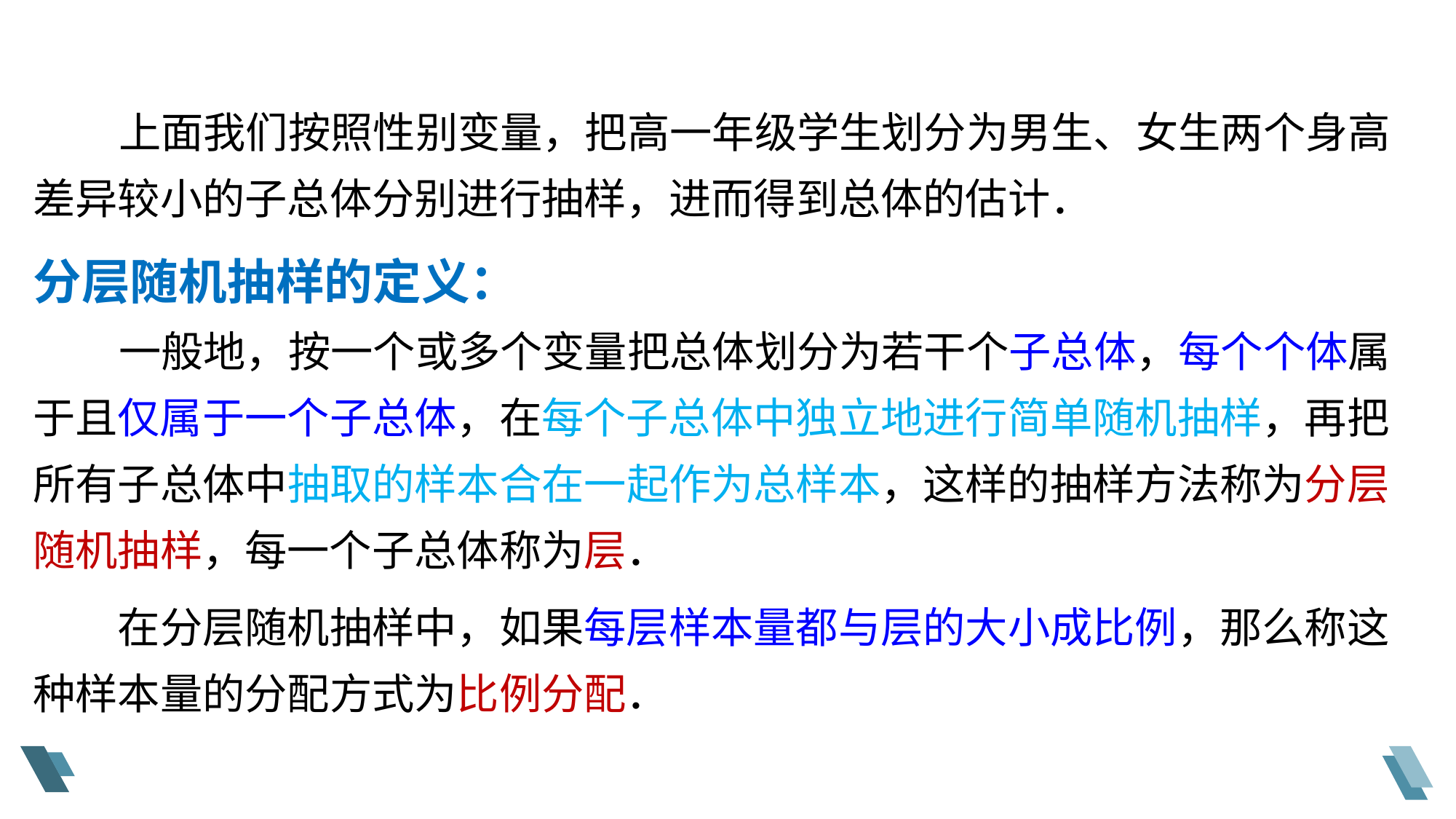

上面我们按照性别变量，把高一年级学生划分为男生、女生两个身高差异较小的子总体分别进行抽样，进而得到总体的估计．
分层随机抽样的定义：
        一般地，按一个或多个变量把总体划分为若干个子总体，每个个体属于且仅属于一个子总体，在每个子总体中独立地进行简单随机抽样，再把所有子总体中抽取的样本合在一起作为总样本，这样的抽样方法称为分层随机抽样，每一个子总体称为层．
　　在分层随机抽样中，如果每层样本量都与层的大小成比例，那么称这种样本量的分配方式为比例分配．